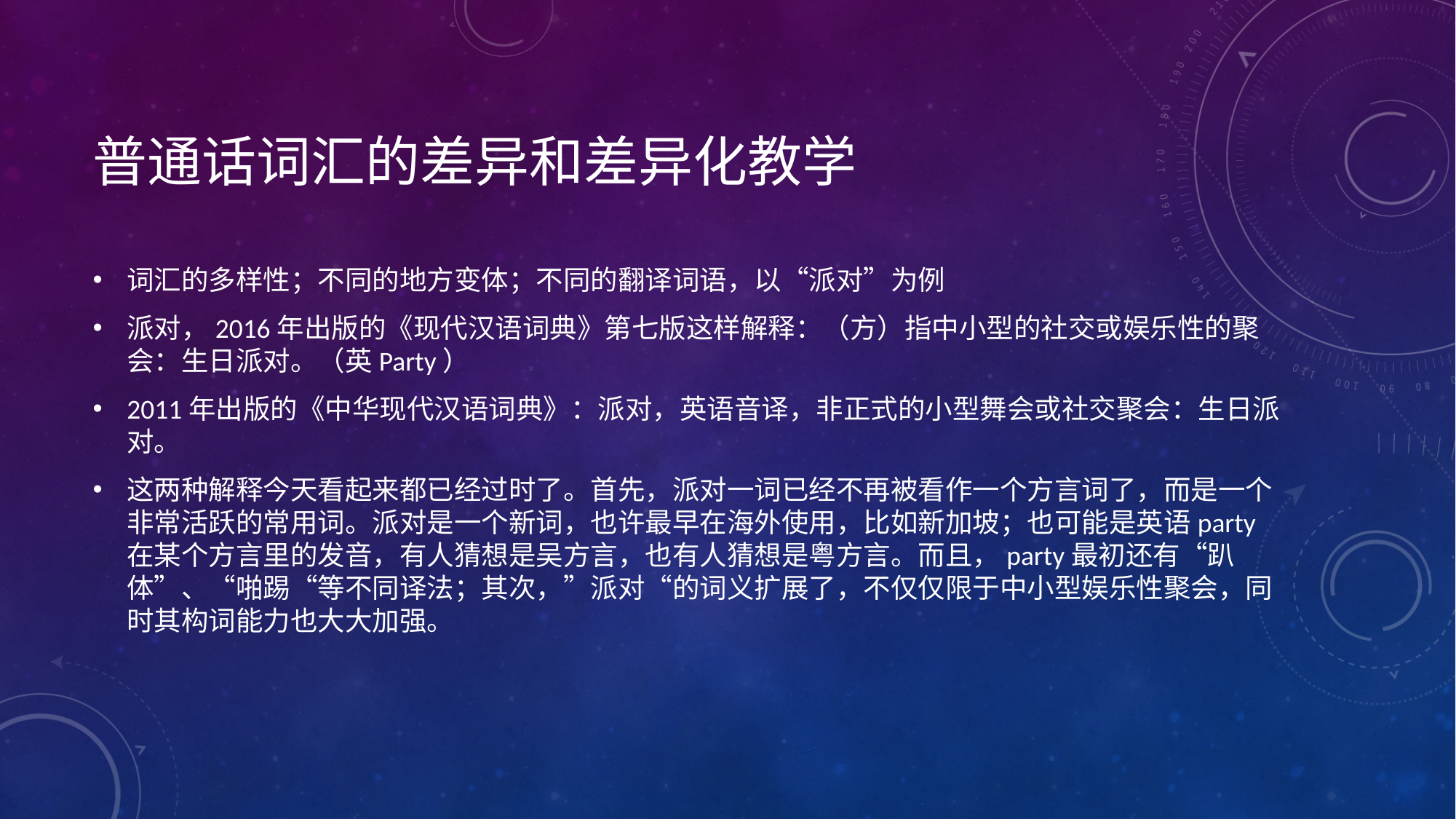

# 普通话词汇的差异和差异化教学
词汇的多样性；不同的地方变体；不同的翻译词语，以“派对”为例
派对，2016年出版的《现代汉语词典》第七版这样解释：（方）指中小型的社交或娱乐性的聚会：生日派对。（英Party）
2011年出版的《中华现代汉语词典》：派对，英语音译，非正式的小型舞会或社交聚会：生日派对。
这两种解释今天看起来都已经过时了。首先，派对一词已经不再被看作一个方言词了，而是一个非常活跃的常用词。派对是一个新词，也许最早在海外使用，比如新加坡；也可能是英语party在某个方言里的发音，有人猜想是吴方言，也有人猜想是粤方言。而且，party最初还有“趴体”、“啪踢“等不同译法；其次，”派对“的词义扩展了，不仅仅限于中小型娱乐性聚会，同时其构词能力也大大加强。